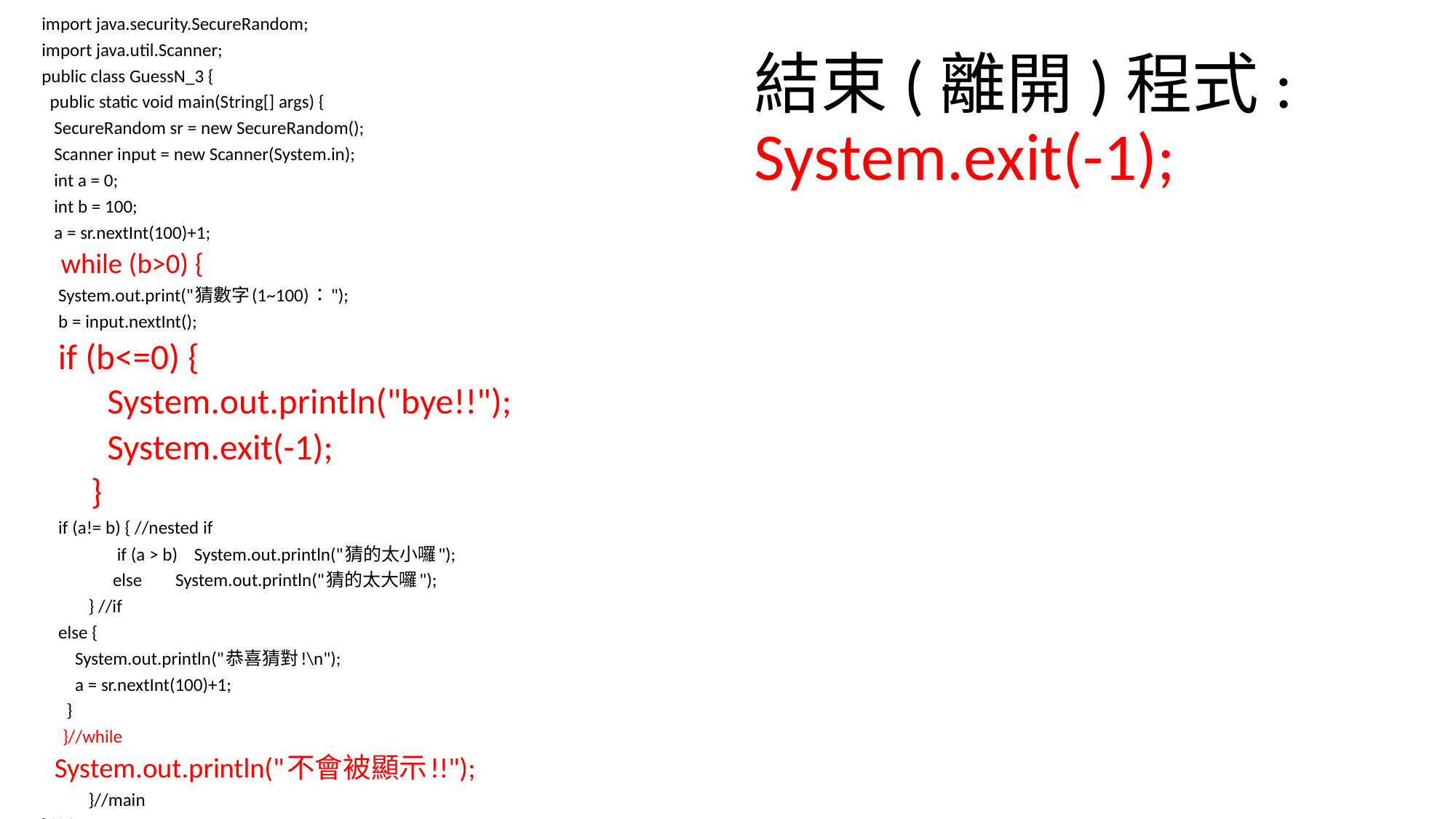

import java.security.SecureRandom;
import java.util.Scanner;
public class GuessN_3 {
  public static void main(String[] args) {
   SecureRandom sr = new SecureRandom();
   Scanner input = new Scanner(System.in);
   int a = 0;
   int b = 100;
   a = sr.nextInt(100)+1;
   while (b>0) {
    System.out.print("猜數字(1~100)：");
    b = input.nextInt();
  if (b<=0) {
        System.out.println("bye!!");
        System.exit(-1);
      }
    if (a!= b) { //nested if
                  if (a > b)    System.out.println("猜的太小囉");
                 else        System.out.println("猜的太大囉");
	} //if
    else {
        System.out.println("恭喜猜對!\n");
        a = sr.nextInt(100)+1;
      }
     }//while
  System.out.println("不會被顯示!!");
	}//main
}//class

# 結束(離開)程式: System.exit(-1);